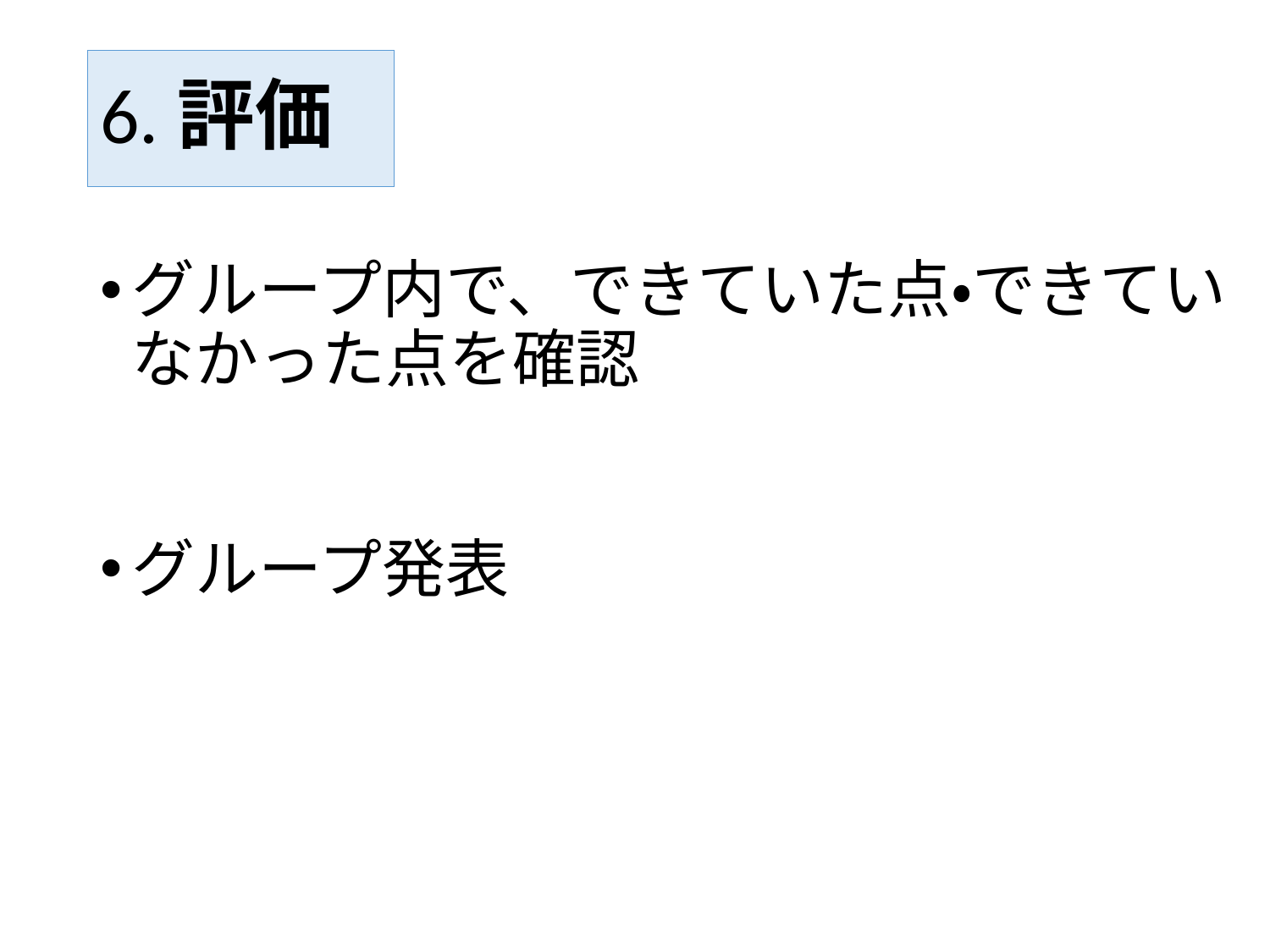

# 6.評価

グループ内で、できていた点・できていなかった点を確認

グループ発表